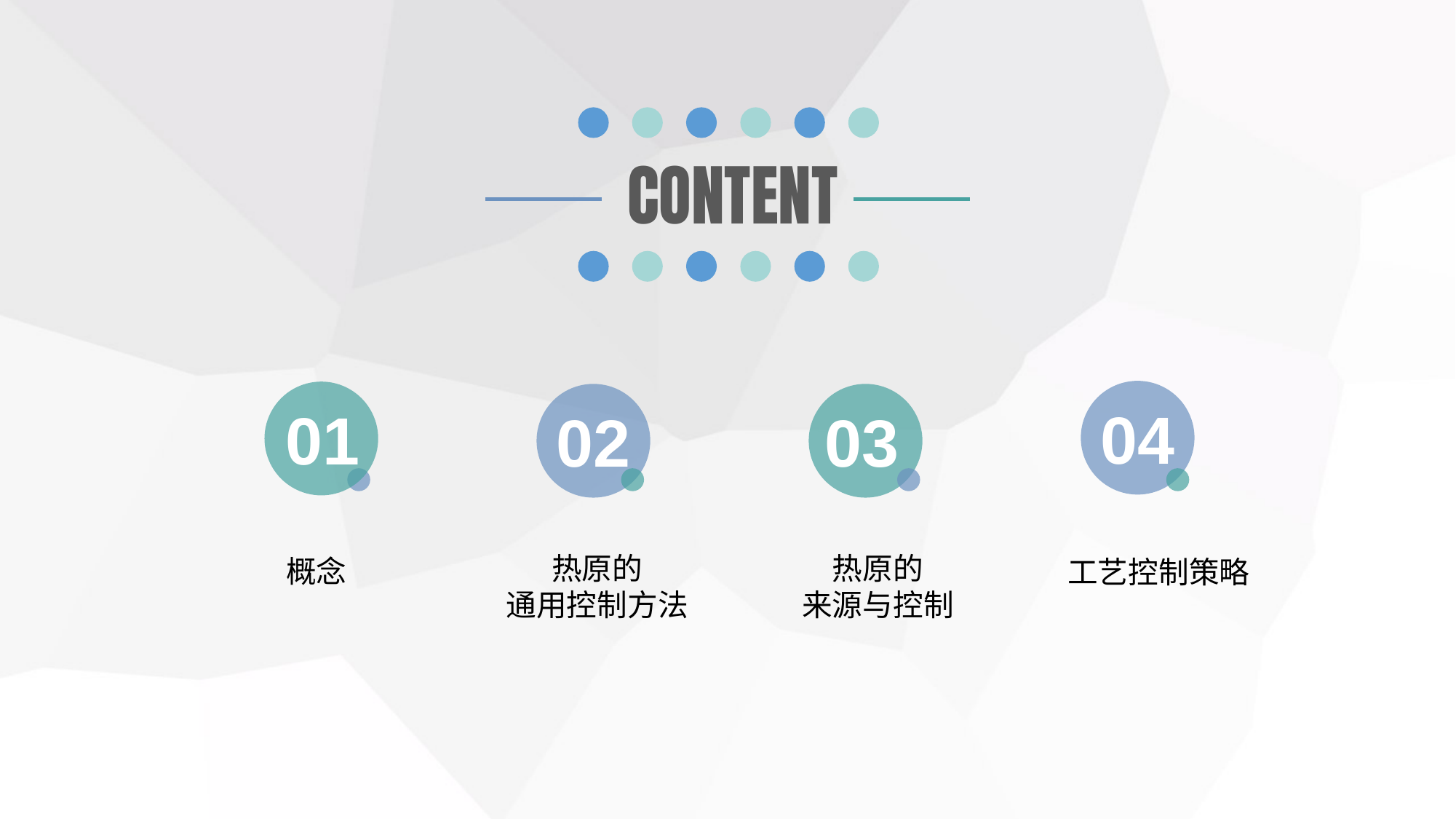

CONTENT

04
01
02
03

热原的
通用控制方法
热原的
来源与控制
概念
工艺控制策略